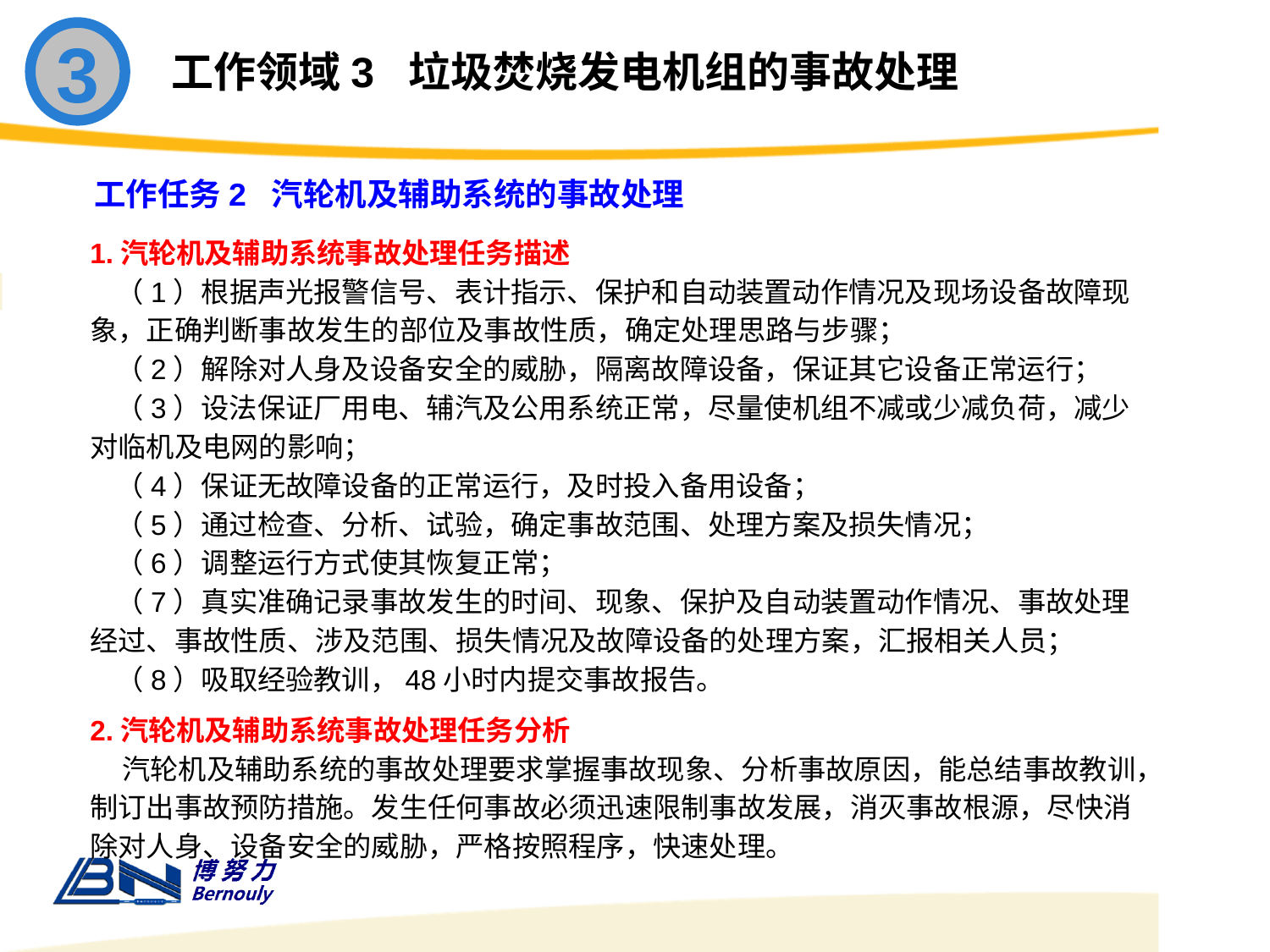

3
工作领域3  垃圾焚烧发电机组的事故处理
工作任务2  汽轮机及辅助系统的事故处理
1.汽轮机及辅助系统事故处理任务描述
   （1）根据声光报警信号、表计指示、保护和自动装置动作情况及现场设备故障现象，正确判断事故发生的部位及事故性质，确定处理思路与步骤；
   （2）解除对人身及设备安全的威胁，隔离故障设备，保证其它设备正常运行；
   （3）设法保证厂用电、辅汽及公用系统正常，尽量使机组不减或少减负荷，减少对临机及电网的影响；
   （4）保证无故障设备的正常运行，及时投入备用设备；
   （5）通过检查、分析、试验，确定事故范围、处理方案及损失情况；
   （6）调整运行方式使其恢复正常；
   （7）真实准确记录事故发生的时间、现象、保护及自动装置动作情况、事故处理经过、事故性质、涉及范围、损失情况及故障设备的处理方案，汇报相关人员；
   （8）吸取经验教训，48小时内提交事故报告。
2.汽轮机及辅助系统事故处理任务分析
    汽轮机及辅助系统的事故处理要求掌握事故现象、分析事故原因，能总结事故教训，制订出事故预防措施。发生任何事故必须迅速限制事故发展，消灭事故根源，尽快消除对人身、设备安全的威胁，严格按照程序，快速处理。